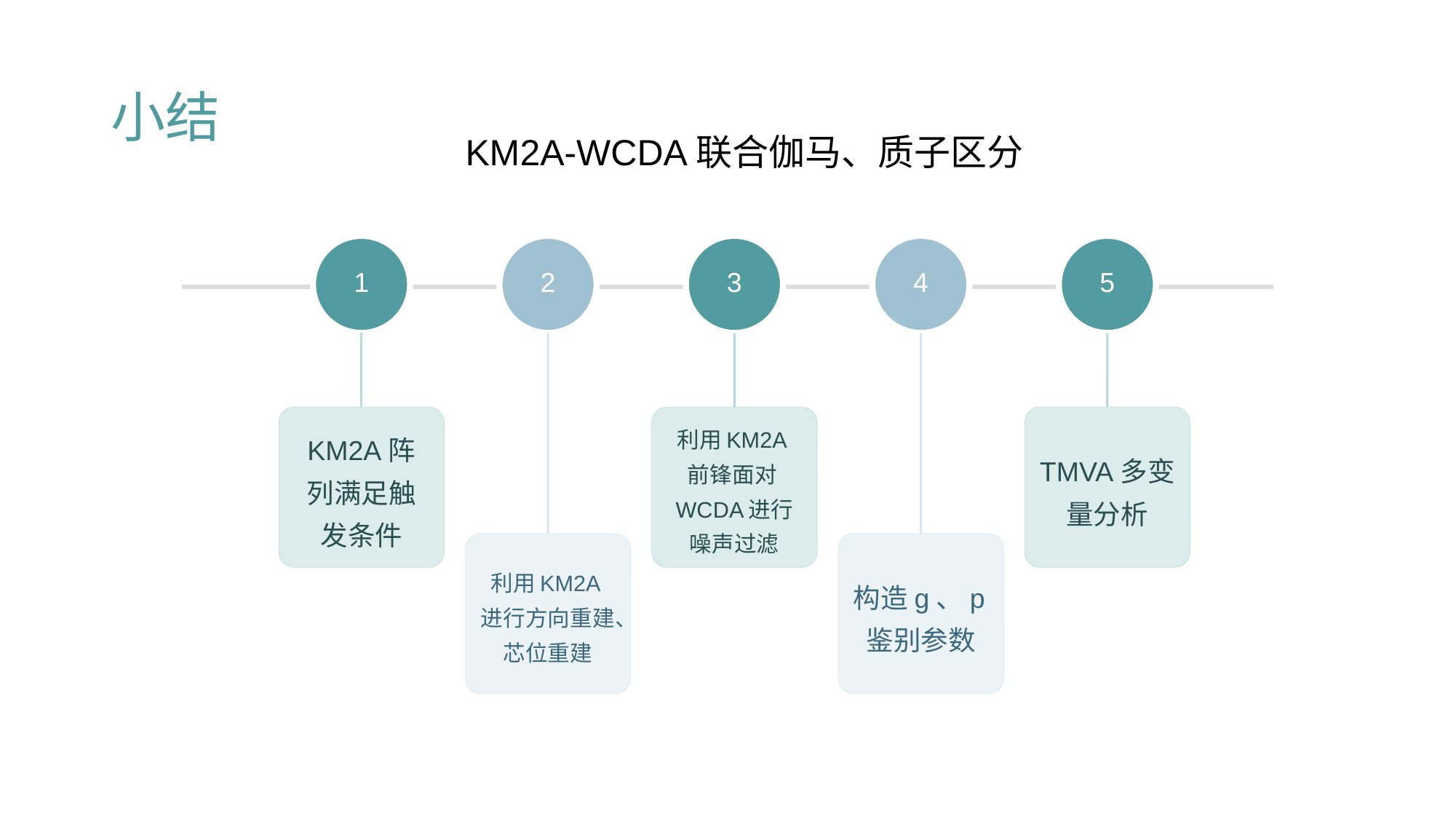

小结
KM2A-WCDA联合伽马、质子区分
1
KM2A阵列满足触发条件
3
利用KM2A前锋面对WCDA进行噪声过滤
5
TMVA多变量分析
2
利用KM2A进行方向重建、芯位重建
4
构造g、p鉴别参数